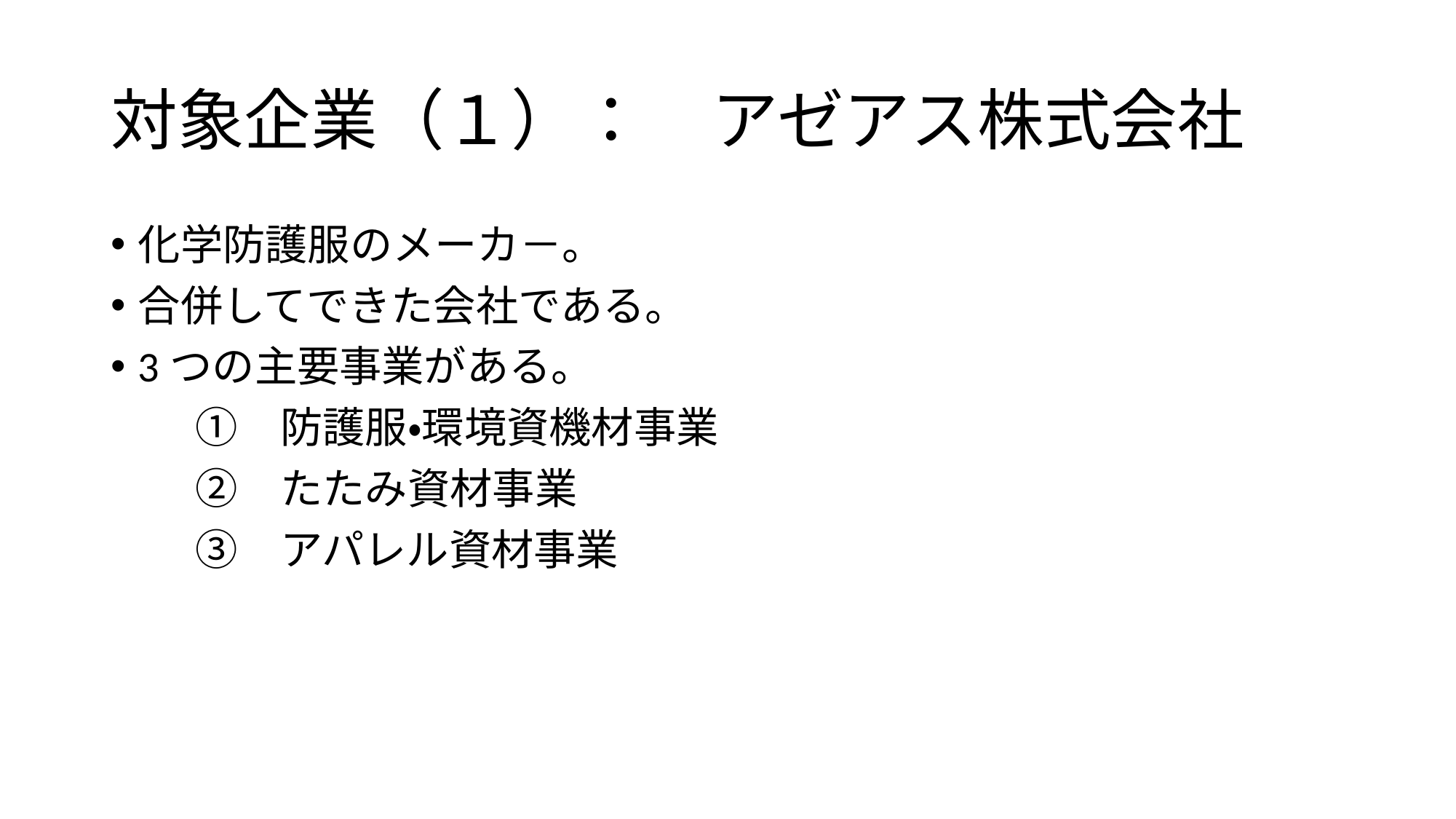

# 対象企業（１）：　アゼアス株式会社
化学防護服のメーカ－。
合併してできた会社である。
3つの主要事業がある。
　　①　防護服・環境資機材事業
　　②　たたみ資材事業
　　③　アパレル資材事業